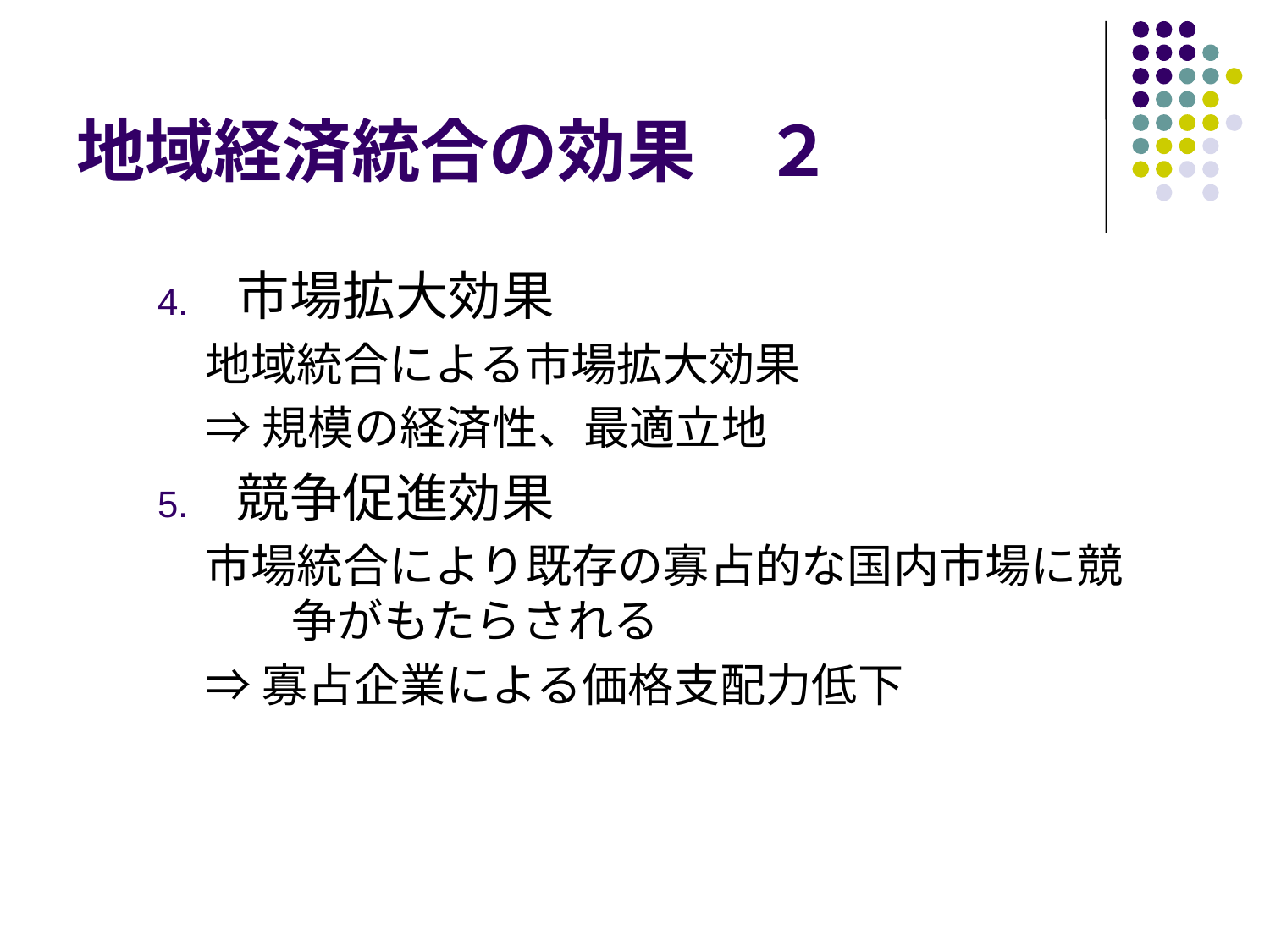

# 地域経済統合の効果　２
市場拡大効果
地域統合による市場拡大効果
⇒規模の経済性、最適立地
競争促進効果
市場統合により既存の寡占的な国内市場に競争がもたらされる
⇒寡占企業による価格支配力低下